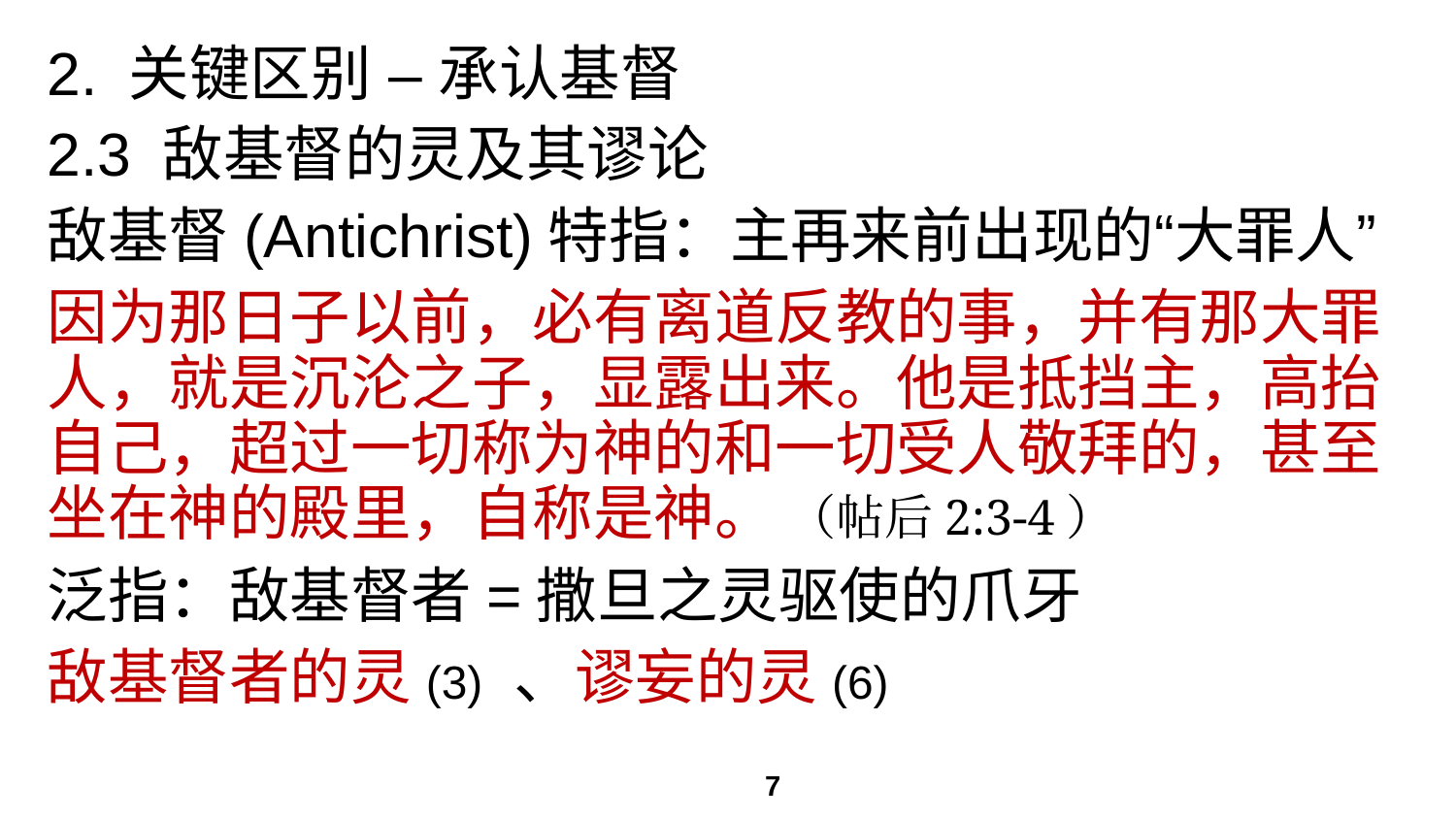

# 2. 关键区别 – 承认基督
2.3 敌基督的灵及其谬论
敌基督(Antichrist)特指：主再来前出现的“大罪人”
因为那日子以前，必有离道反教的事，并有那大罪人，就是沉沦之子，显露出来。他是抵挡主，高抬自己，超过一切称为神的和一切受人敬拜的，甚至坐在神的殿里，自称是神。 （帖后2:3-4）
泛指：敌基督者=撒旦之灵驱使的爪牙
敌基督者的灵(3) 、谬妄的灵(6)
7